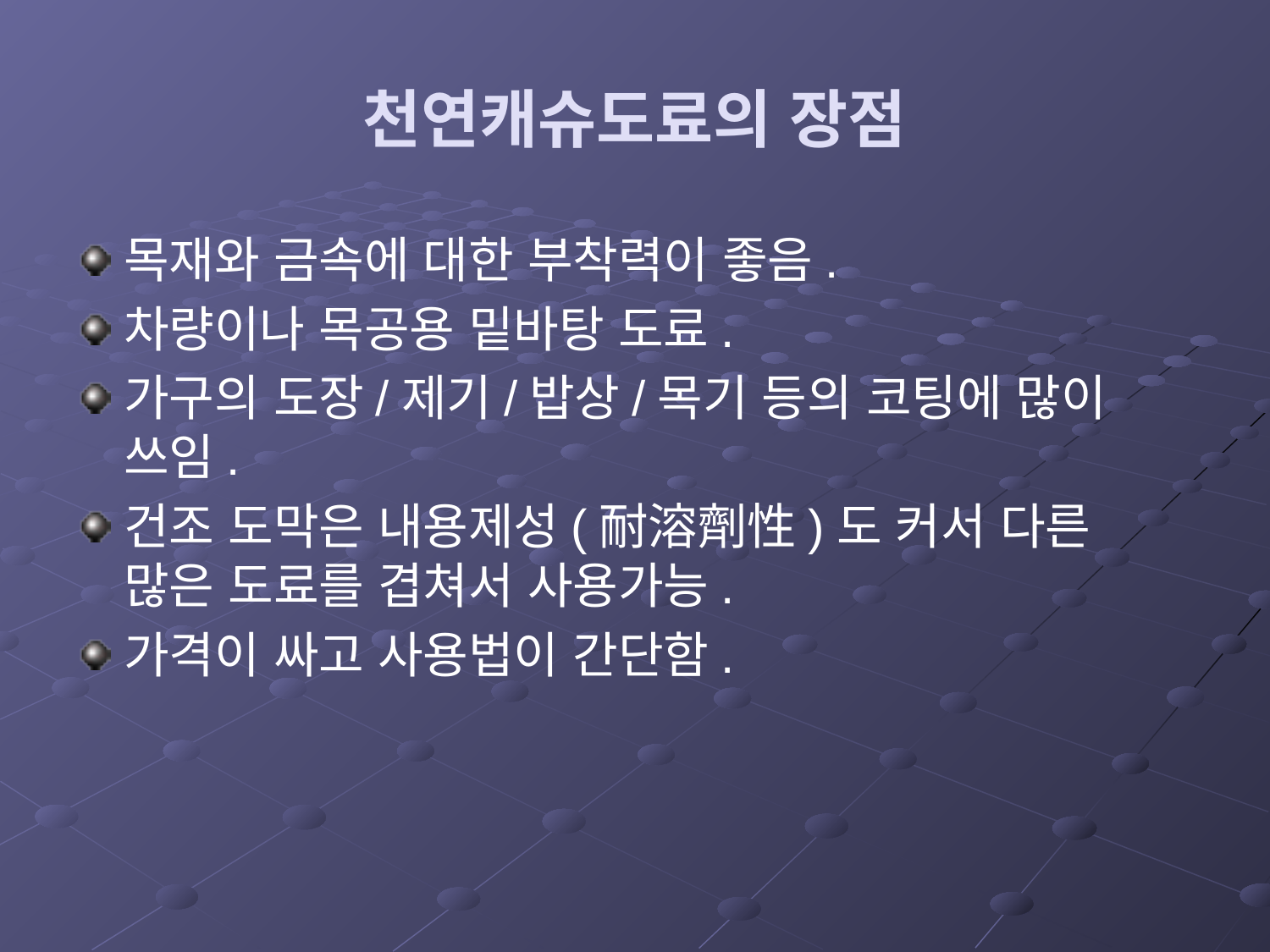

# 천연캐슈도료의 장점
목재와 금속에 대한 부착력이 좋음.
차량이나 목공용 밑바탕 도료.
가구의 도장/제기/밥상/목기 등의 코팅에 많이 쓰임.
건조 도막은 내용제성(耐溶劑性)도 커서 다른 많은 도료를 겹쳐서 사용가능.
가격이 싸고 사용법이 간단함.